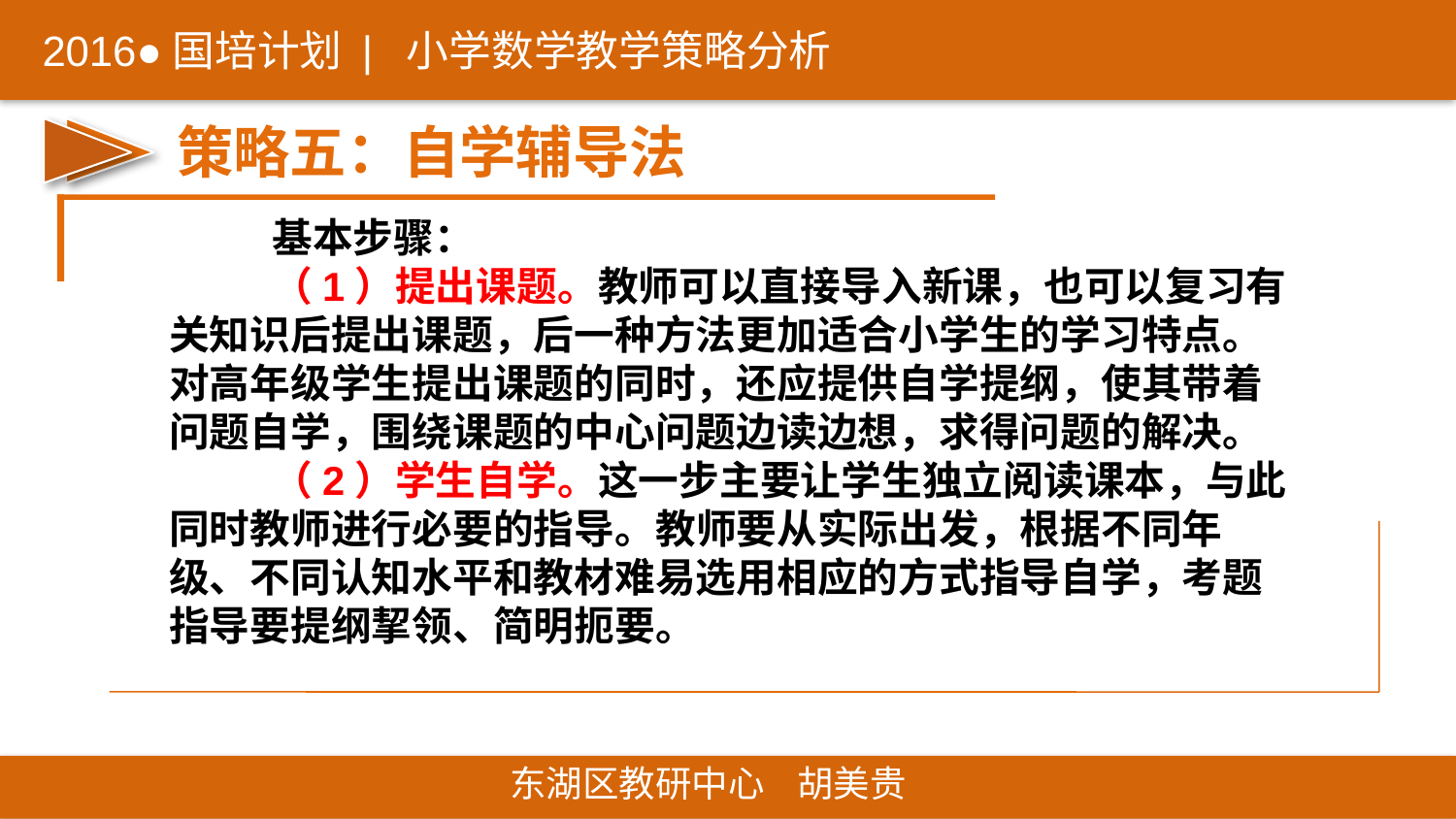

基本步骤：
    （1）提出课题。教师可以直接导入新课，也可以复习有关知识后提出课题，后一种方法更加适合小学生的学习特点。对高年级学生提出课题的同时，还应提供自学提纲，使其带着问题自学，围绕课题的中心问题边读边想，求得问题的解决。
    （2）学生自学。这一步主要让学生独立阅读课本，与此同时教师进行必要的指导。教师要从实际出发，根据不同年级、不同认知水平和教材难易选用相应的方式指导自学，考题指导要提纲挈领、简明扼要。